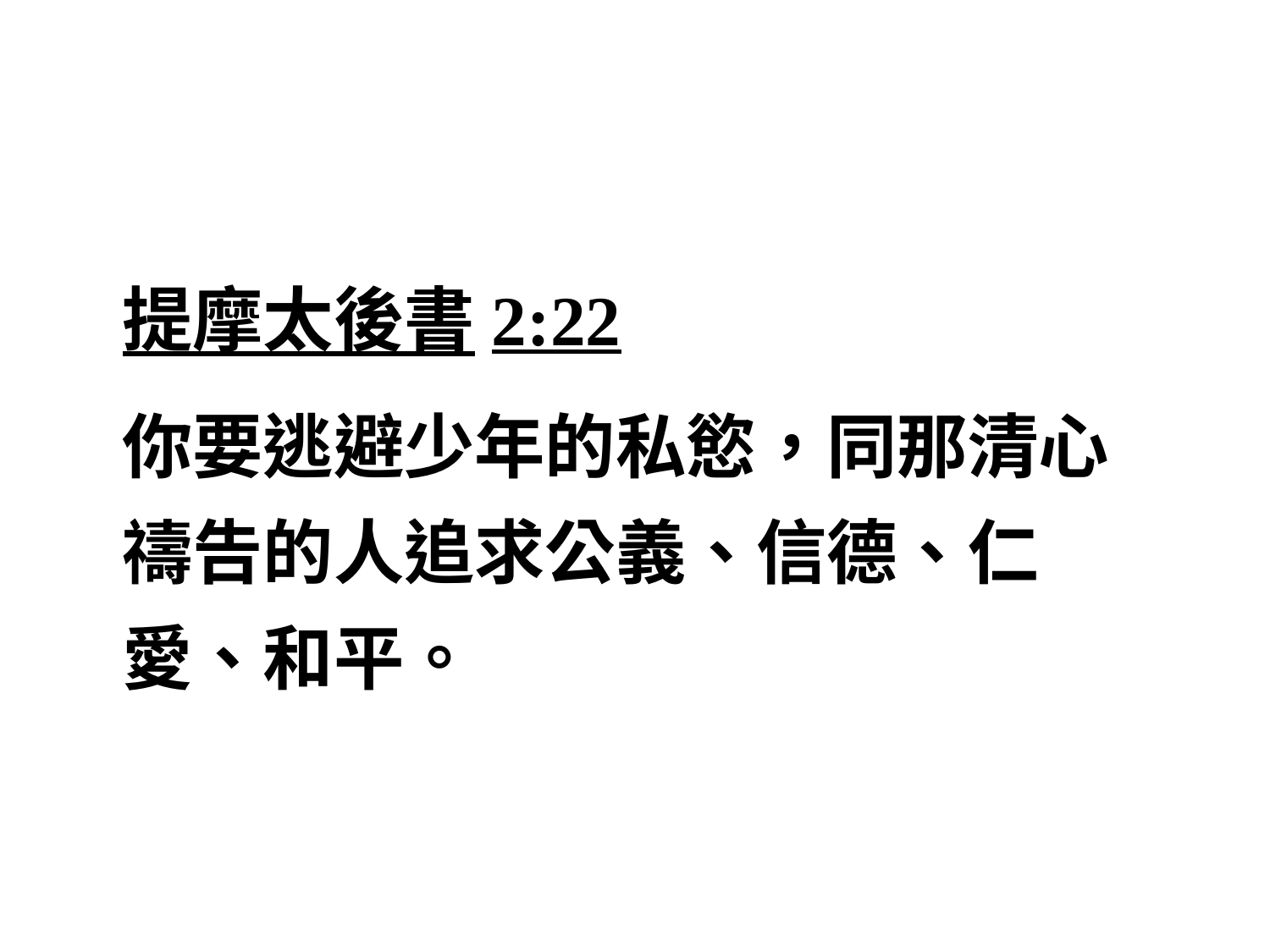

提摩太後書2:22

你要逃避少年的私慾，同那清心禱告的人追求公義、信德、仁愛、和平。